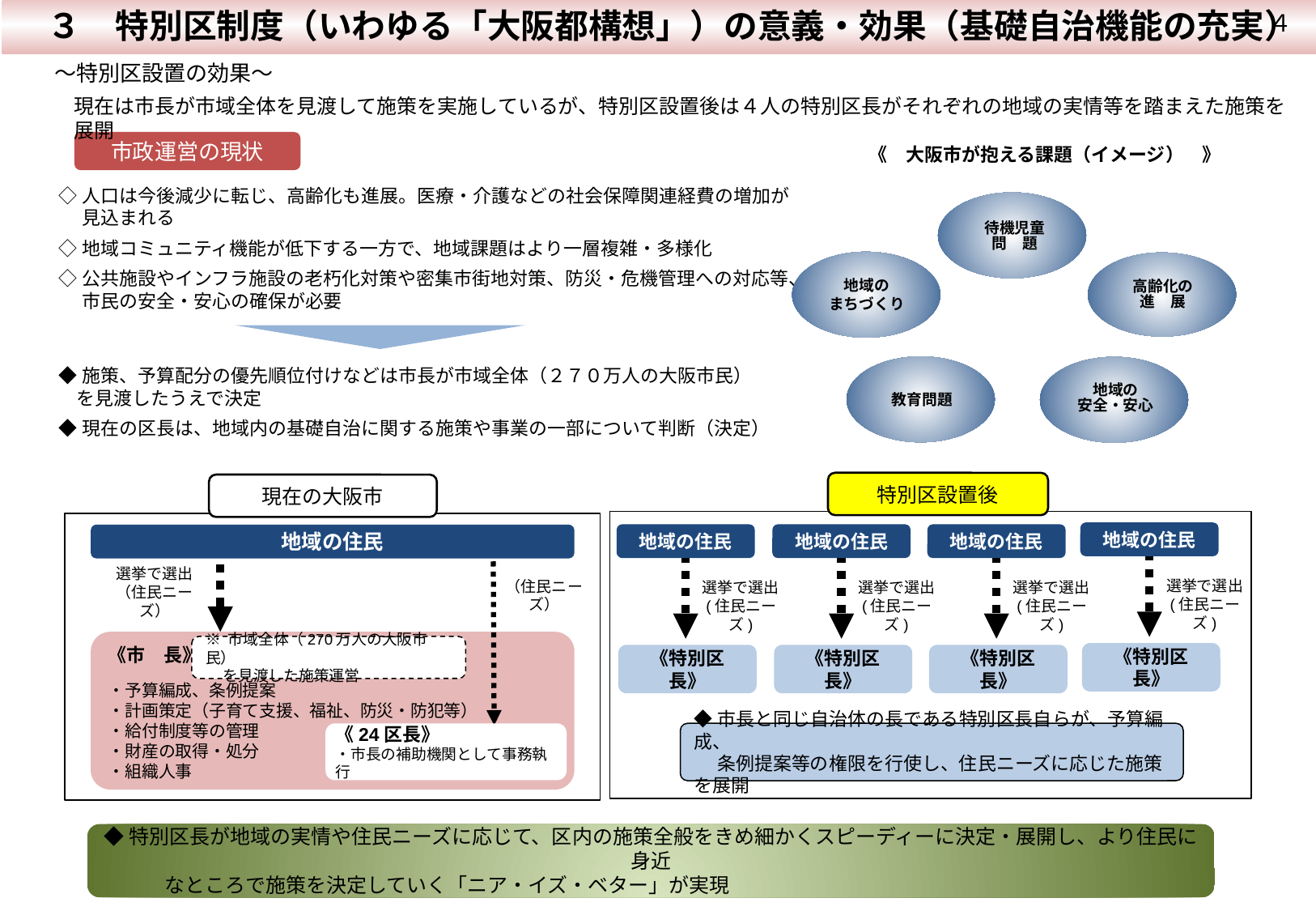

３　特別区制度（いわゆる「大阪都構想」）の意義・効果（基礎自治機能の充実）
４
 ～特別区設置の効果～
現在は市長が市域全体を見渡して施策を実施しているが、特別区設置後は４人の特別区長がそれぞれの地域の実情等を踏まえた施策を展開

◇人口は今後減少に転じ、高齢化も進展。医療・介護などの社会保障関連経費の増加が
　 見込まれる

◇地域コミュニティ機能が低下する一方で、地域課題はより一層複雑・多様化

◇公共施設やインフラ施設の老朽化対策や密集市街地対策、防災・危機管理への対応等、
　 市民の安全・安心の確保が必要

◆施策、予算配分の優先順位付けなどは市長が市域全体（２７０万人の大阪市民）
   を見渡したうえで決定

◆現在の区長は、地域内の基礎自治に関する施策や事業の一部について判断（決定）

《　大阪市が抱える課題（イメージ）　》

待機児童
問　題

地域の
まちづくり

高齢化の
進　展

教育問題

地域の
安全・安心
市政運営の現状

特別区設置後
現在の大阪市

地域の住民
地域の住民
地域の住民
地域の住民
地域の住民
選挙で選出
（住民ニーズ）
選挙で選出
(住民ニーズ)

選挙で選出
(住民ニーズ)

選挙で選出
(住民ニーズ)

選挙で選出
(住民ニーズ)

（住民ニーズ）
《市　長》

・予算編成、条例提案
・計画策定（子育て支援、福祉、防災・防犯等）
・給付制度等の管理
・財産の取得・処分
・組織人事
※ 市域全体（270万人の大阪市民）
    を見渡した施策運営
《特別区長》
《特別区長》
《特別区長》
《特別区長》
《24区長》
・市長の補助機関として事務執行
◆市長と同じ自治体の長である特別区長自らが、予算編成、
　 条例提案等の権限を行使し、住民ニーズに応じた施策を展開
◆特別区長が地域の実情や住民ニーズに応じて、区内の施策全般をきめ細かくスピーディーに決定・展開し、より住民に身近
　 　 なところで施策を決定していく「ニア・イズ・ベター」が実現